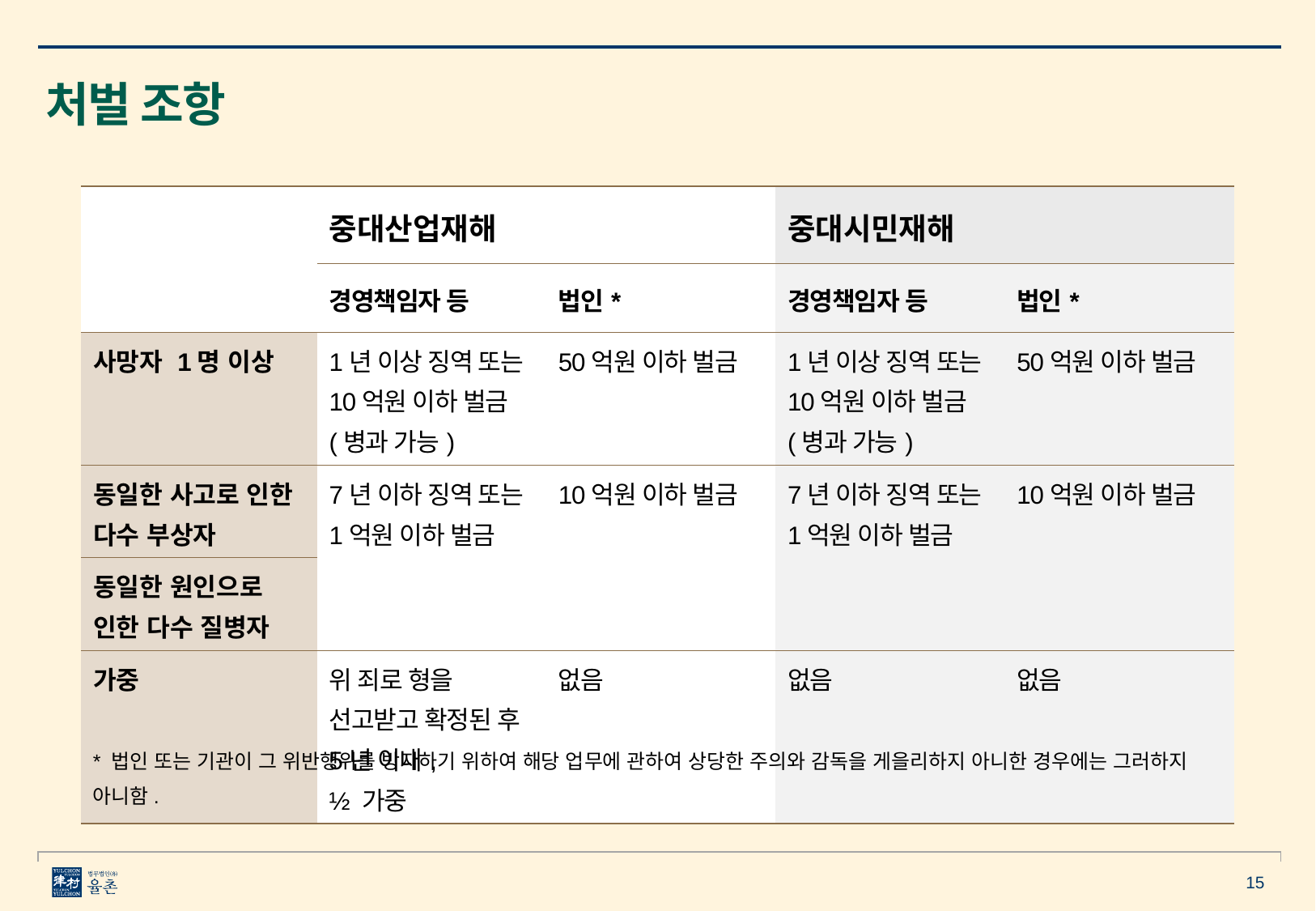

15

처벌 조항

|  | 중대산업재해 |  | 중대시민재해 |  |
| --- | --- | --- | --- | --- |
|  | 경영책임자 등 | 법인\* | 경영책임자 등 | 법인\* |
| 사망자 1명 이상 | 1년 이상 징역 또는 10억원 이하 벌금 (병과 가능) | 50억원 이하 벌금 | 1년 이상 징역 또는 10억원 이하 벌금 (병과 가능) | 50억원 이하 벌금 |
| 동일한 사고로 인한 다수 부상자 | 7년 이하 징역 또는 1억원 이하 벌금 | 10억원 이하 벌금 | 7년 이하 징역 또는 1억원 이하 벌금 | 10억원 이하 벌금 |
| 동일한 원인으로 인한 다수 질병자 |  |  |  |  |
| 가중 | 위 죄로 형을 선고받고 확정된 후 5년 이내, ½ 가중 | 없음 | 없음 | 없음 |
* 법인 또는 기관이 그 위반행위를 방지하기 위하여 해당 업무에 관하여 상당한 주의와 감독을 게을리하지 아니한 경우에는 그러하지 아니함.